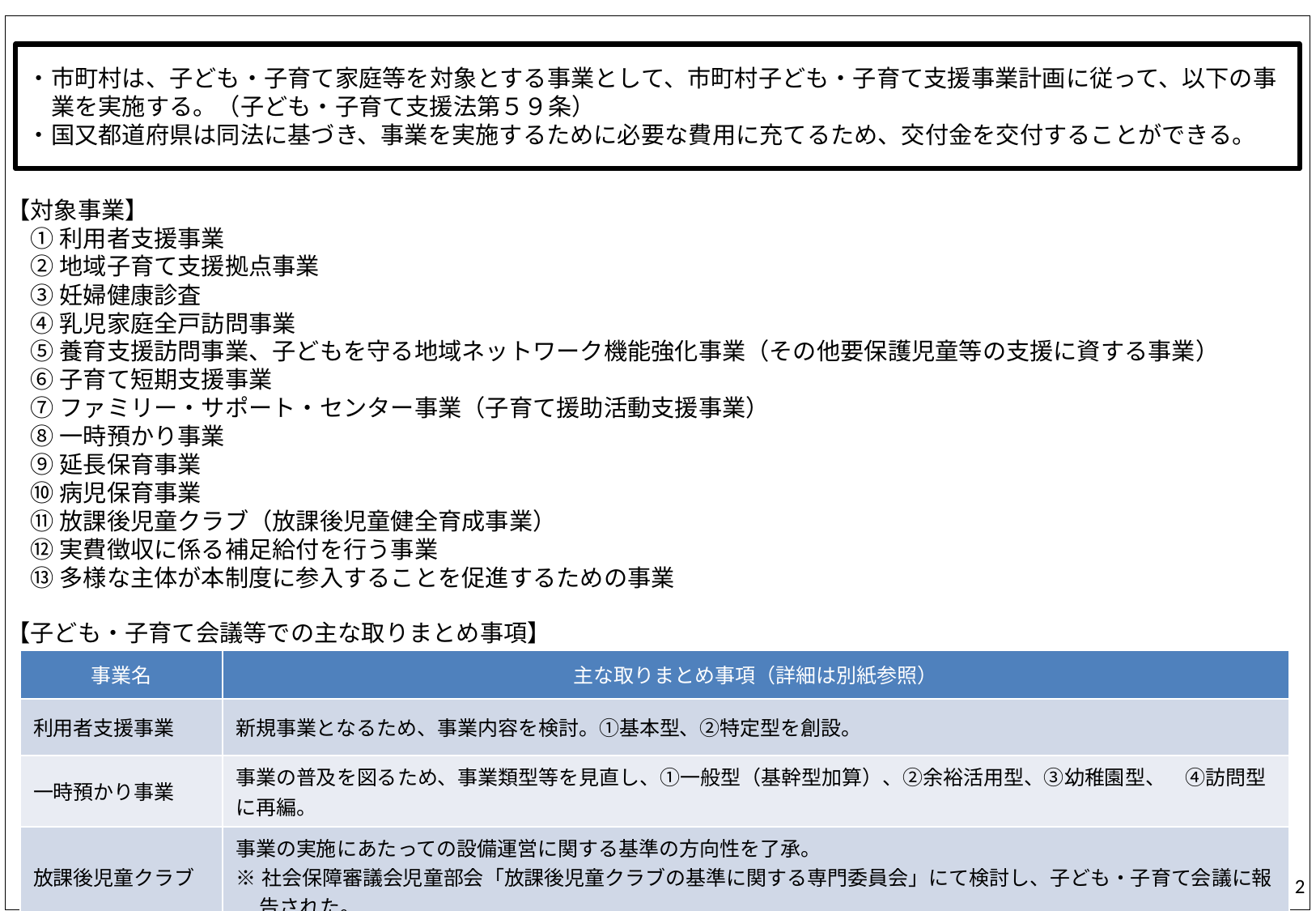

・市町村は、子ども・子育て家庭等を対象とする事業として、市町村子ども・子育て支援事業計画に従って、以下の事業を実施する。（子ども・子育て支援法第５９条）
・国又都道府県は同法に基づき、事業を実施するために必要な費用に充てるため、交付金を交付することができる。
【対象事業】
①利用者支援事業
②地域子育て支援拠点事業
③妊婦健康診査
④乳児家庭全戸訪問事業
⑤養育支援訪問事業、子どもを守る地域ネットワーク機能強化事業（その他要保護児童等の支援に資する事業）
⑥子育て短期支援事業
⑦ファミリー・サポート・センター事業（子育て援助活動支援事業）
⑧一時預かり事業
⑨延長保育事業
⑩病児保育事業
⑪放課後児童クラブ（放課後児童健全育成事業）
⑫実費徴収に係る補足給付を行う事業
⑬多様な主体が本制度に参入することを促進するための事業
【子ども・子育て会議等での主な取りまとめ事項】
| 事業名 | 主な取りまとめ事項（詳細は別紙参照） |
| --- | --- |
| 利用者支援事業 | 新規事業となるため、事業内容を検討。①基本型、②特定型を創設。 |
| 一時預かり事業 | 事業の普及を図るため、事業類型等を見直し、①一般型（基幹型加算）、②余裕活用型、③幼稚園型、　④訪問型に再編。 |
| 放課後児童クラブ | 事業の実施にあたっての設備運営に関する基準の方向性を了承。 ※社会保障審議会児童部会「放課後児童クラブの基準に関する専門委員会」にて検討し、子ども・子育て会議に報告された。 |
2